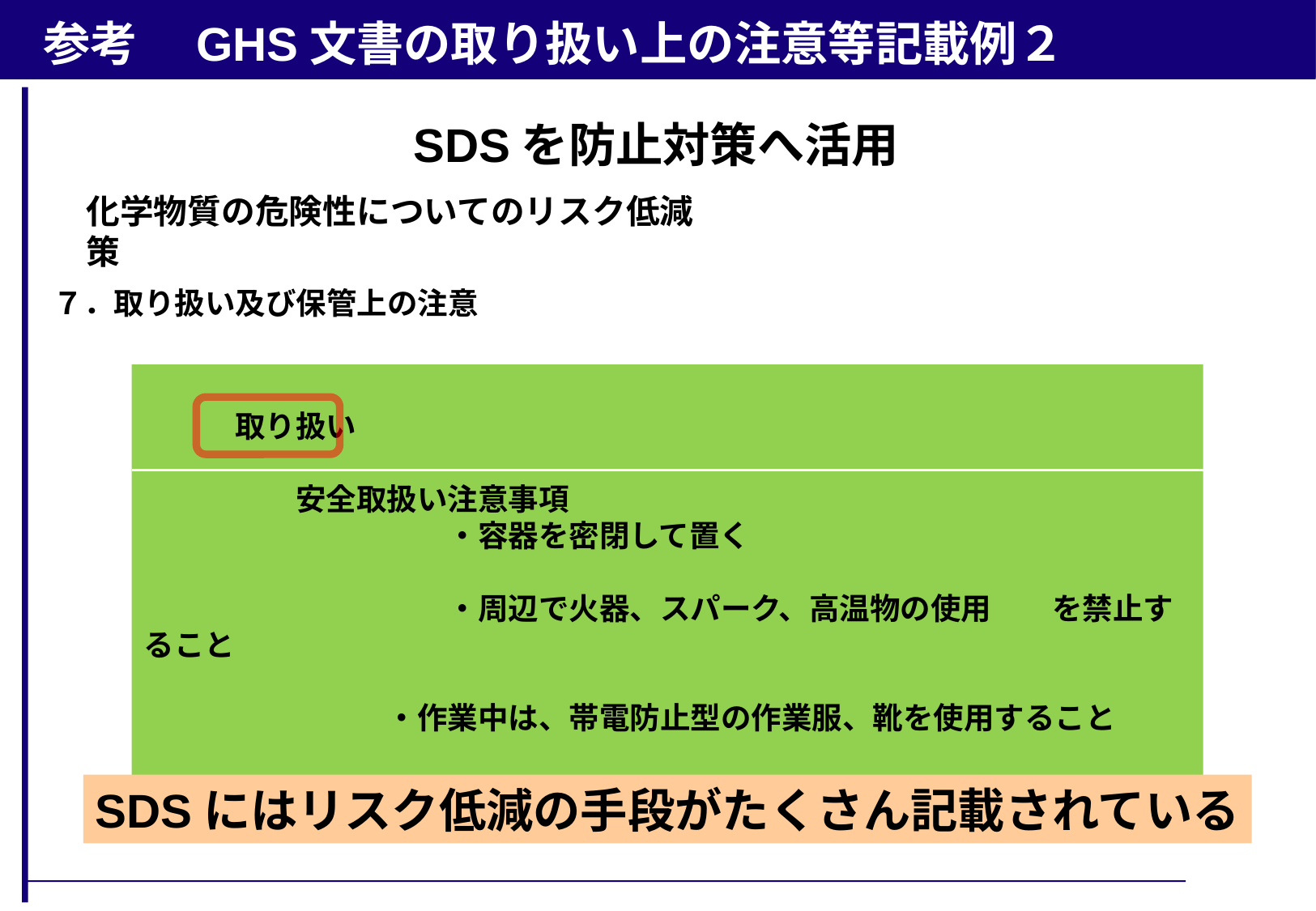

参考　GHS文書の取り扱い上の注意等記載例２
SDSを防止対策へ活用
化学物質の危険性についてのリスク低減策
７．取り扱い及び保管上の注意

　　　取り扱い

	　安全取扱い注意事項
　　　　　　　　　　・容器を密閉して置く

　　　　　　　　　　・周辺で火器、スパーク、高温物の使用　　を禁止すること

	　　　　・作業中は、帯電防止型の作業服、靴を使用すること

	　　　　・工具は火花防止型のものを使用すること

SDSにはリスク低減の手段がたくさん記載されている